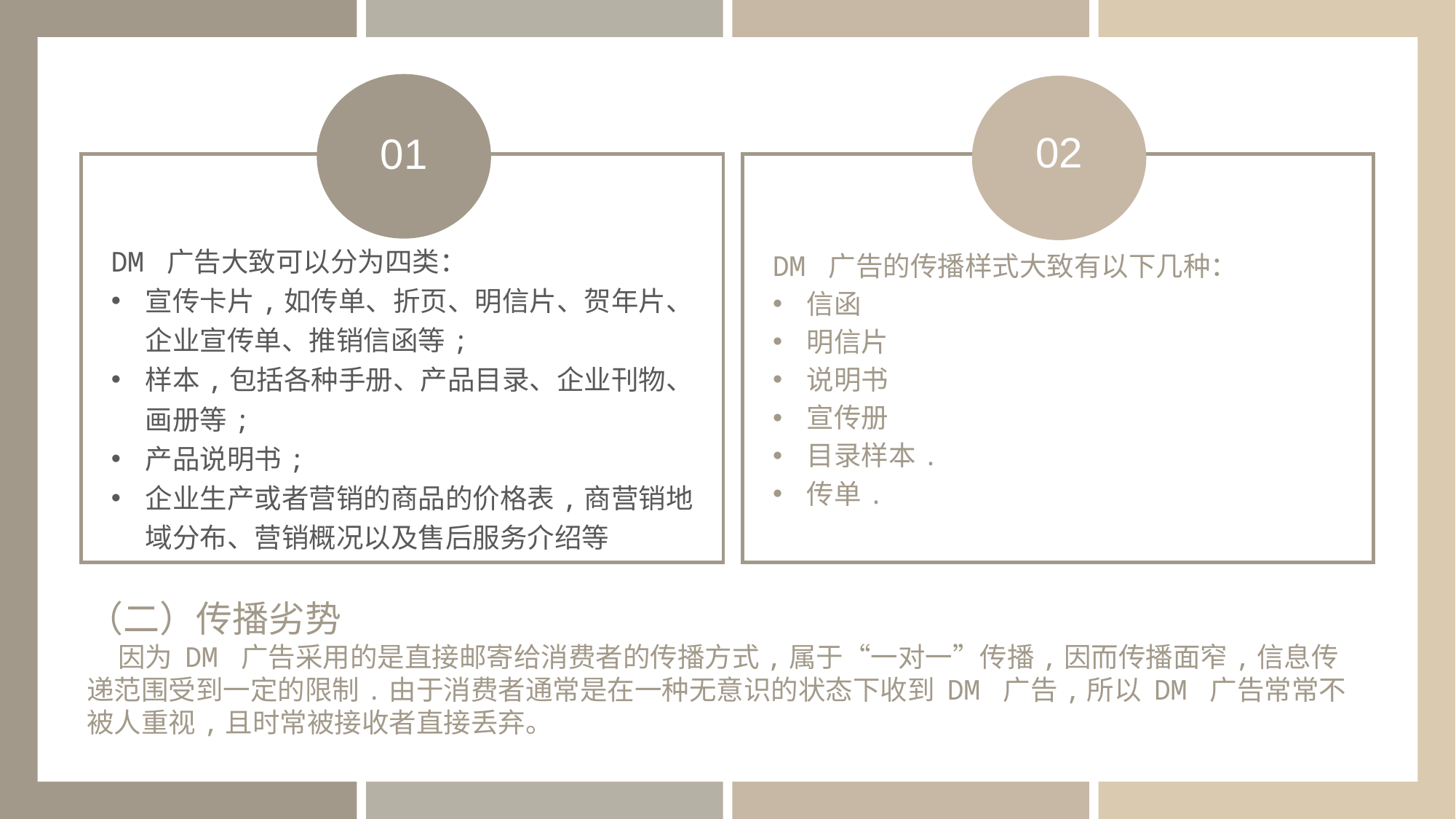

01

DM 广告大致可以分为四类：
宣传卡片,如传单、折页、明信片、贺年片、企业宣传单、推销信函等;
样本,包括各种手册、产品目录、企业刊物、画册等;
产品说明书;
企业生产或者营销的商品的价格表,商营销地域分布、营销概况以及售后服务介绍等

02

DM 广告的传播样式大致有以下几种：
信函
明信片
说明书
宣传册
目录样本.
传单.
（二）传播劣势
    因为 DM 广告采用的是直接邮寄给消费者的传播方式,属于“一对一”传播,因而传播面窄,信息传递范围受到一定的限制.由于消费者通常是在一种无意识的状态下收到 DM 广告,所以 DM 广告常常不被人重视,且时常被接收者直接丢弃。